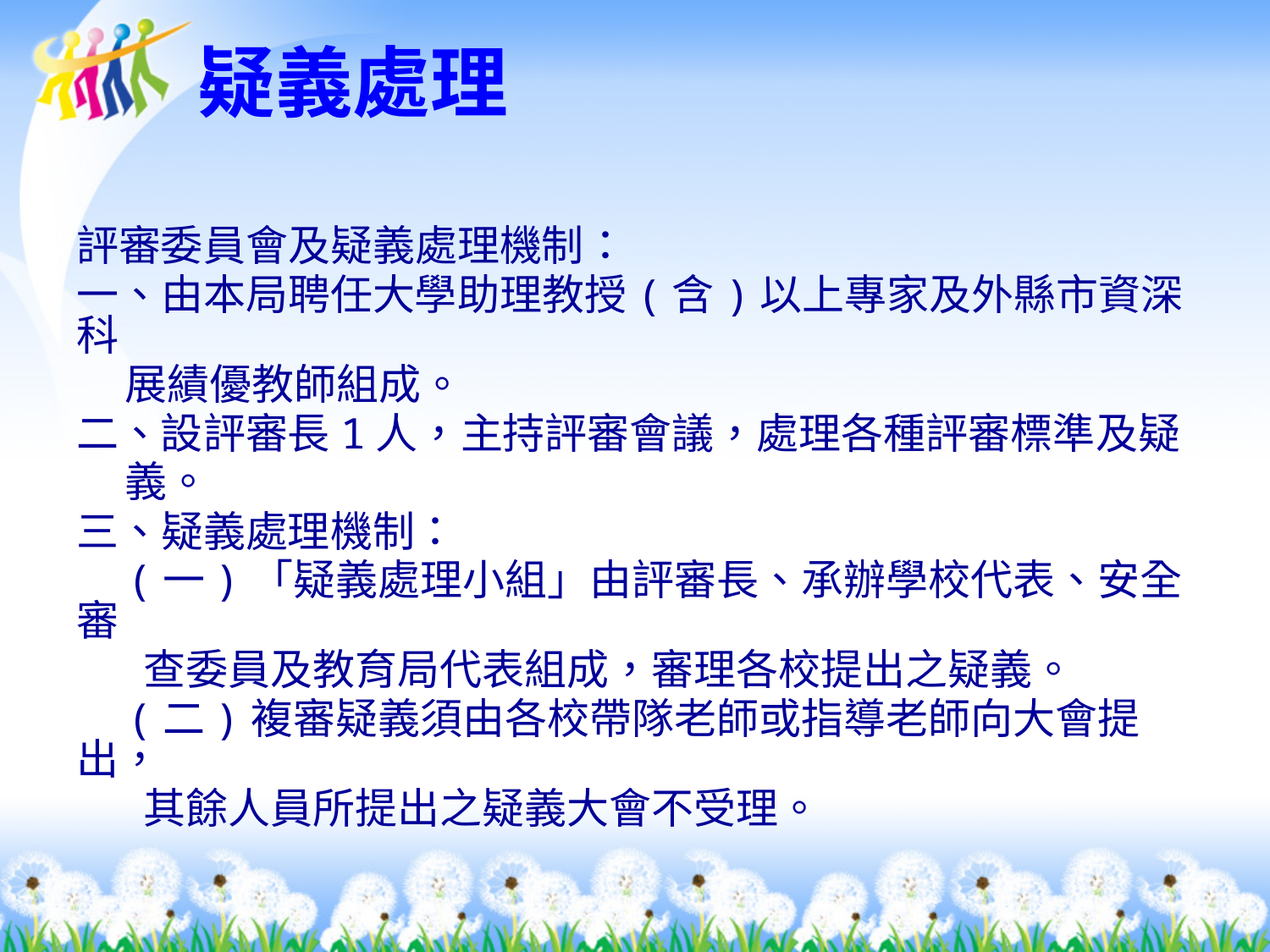

評審委員會及疑義處理機制：
一、由本局聘任大學助理教授(含)以上專家及外縣市資深科
    展績優教師組成。
二、設評審長1人，主持評審會議，處理各種評審標準及疑
    義。
三、疑義處理機制：
  (一)「疑義處理小組」由評審長、承辦學校代表、安全審
      查委員及教育局代表組成，審理各校提出之疑義。
  (二)複審疑義須由各校帶隊老師或指導老師向大會提出，
      其餘人員所提出之疑義大會不受理。
疑義處理